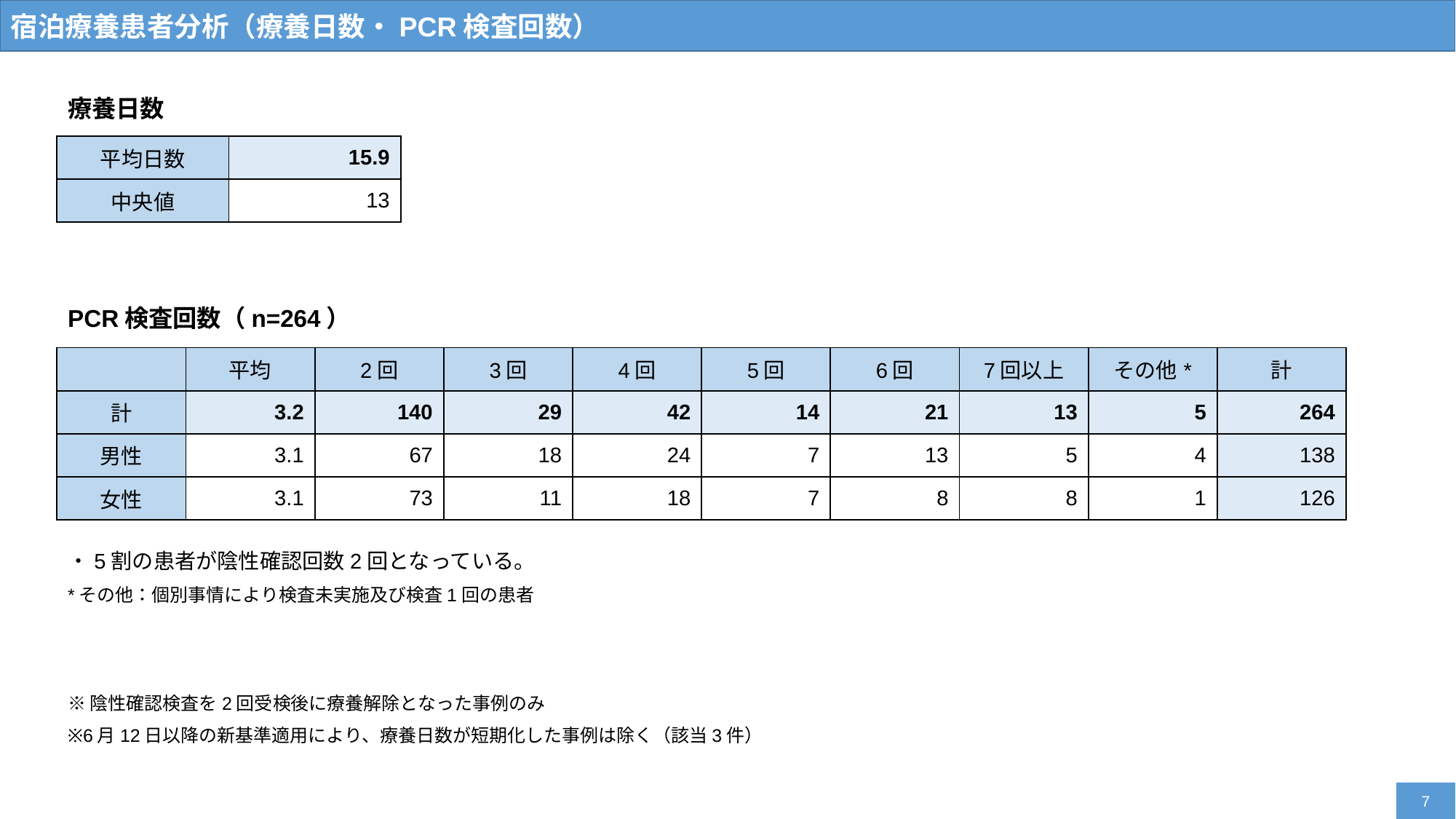

宿泊療養患者分析（療養日数・PCR検査回数）
療養日数
| 平均日数 | 15.9 |
| --- | --- |
| 中央値 | 13 |
PCR検査回数（n=264）
|  | 平均 | 2回 | 3回 | 4回 | 5回 | 6回 | 7回以上 | その他\* | 計 |
| --- | --- | --- | --- | --- | --- | --- | --- | --- | --- |
| 計 | 3.2 | 140 | 29 | 42 | 14 | 21 | 13 | 5 | 264 |
| 男性 | 3.1 | 67 | 18 | 24 | 7 | 13 | 5 | 4 | 138 |
| 女性 | 3.1 | 73 | 11 | 18 | 7 | 8 | 8 | 1 | 126 |
・5割の患者が陰性確認回数2回となっている。
*その他：個別事情により検査未実施及び検査1回の患者
※陰性確認検査を2回受検後に療養解除となった事例のみ
※6月12日以降の新基準適用により、療養日数が短期化した事例は除く（該当3件）
7